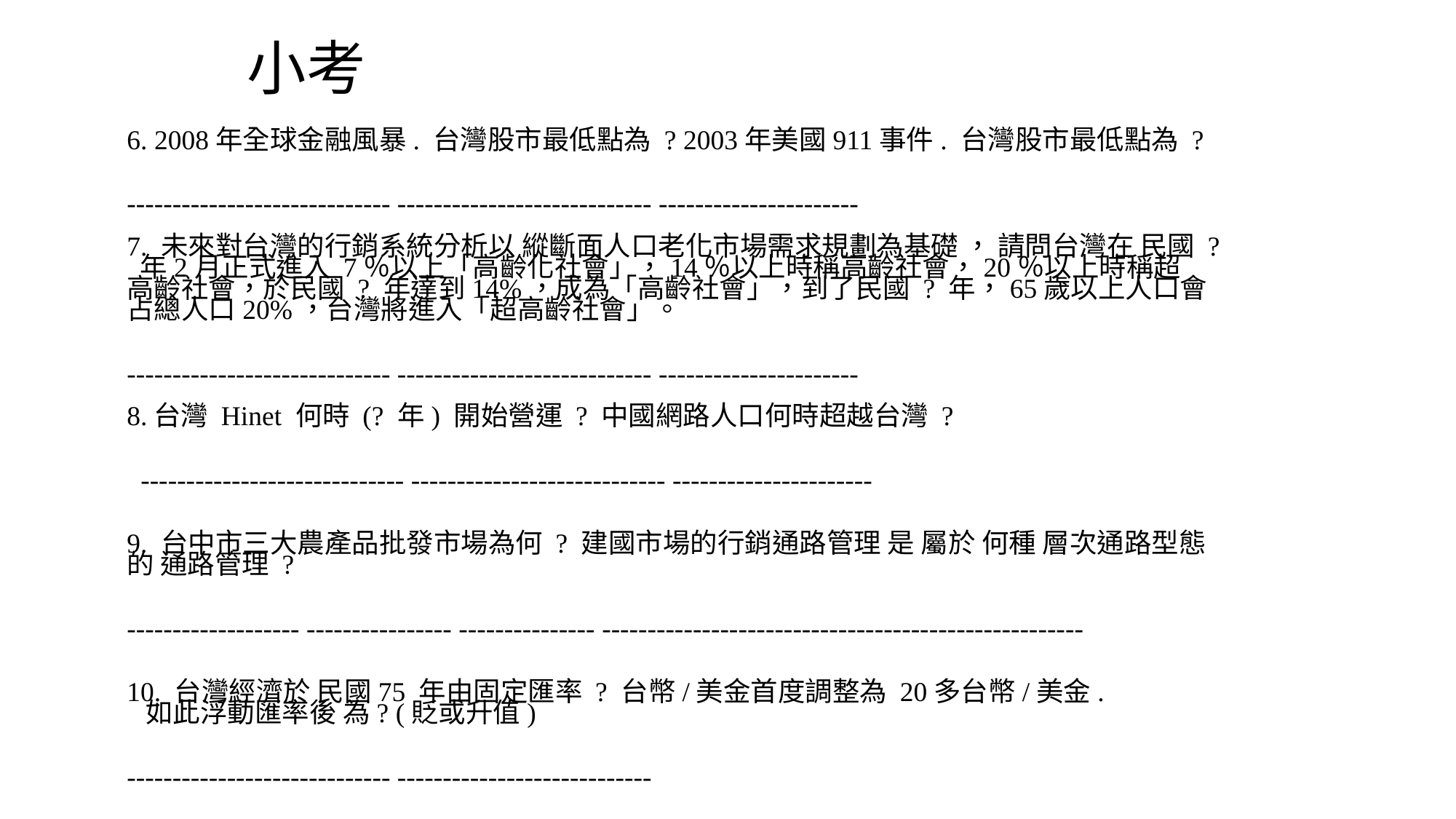

# 小考

6. 2008年全球金融風暴. 台灣股市最低點為 ? 2003年美國911事件. 台灣股市最低點為 ?

----------------------------- ---------------------------- ----------------------

7. 未來對台灣的行銷系統分析以 縱斷面人口老化市場需求規劃為基礎 ， 請問台灣在 民國 ? 年2月正式進入 7％以上「高齡化社會」，14％以上時稱高齡社會，20％以上時稱超高齡社會，於民國 ? 年達到14%，成為「高齡社會」，到了民國 ? 年，65歲以上人口會占總人口20%，台灣將進入「超高齡社會」。

----------------------------- ---------------------------- ----------------------

8.台灣 Hinet 何時 (? 年) 開始營運 ? 中國網路人口何時超越台灣 ?

  ----------------------------- ---------------------------- ----------------------

9. 台中市三大農產品批發市場為何 ? 建國市場的行銷通路管理 是 屬於 何種 層次通路型態的 通路管理 ?

------------------- ---------------- --------------- -----------------------------------------------------

10. 台灣經濟於 民國75 年由固定匯率 ? 台幣/美金首度調整為 20多台幣/美金.
  如此浮動匯率後 為? (貶或升值)

----------------------------- ----------------------------